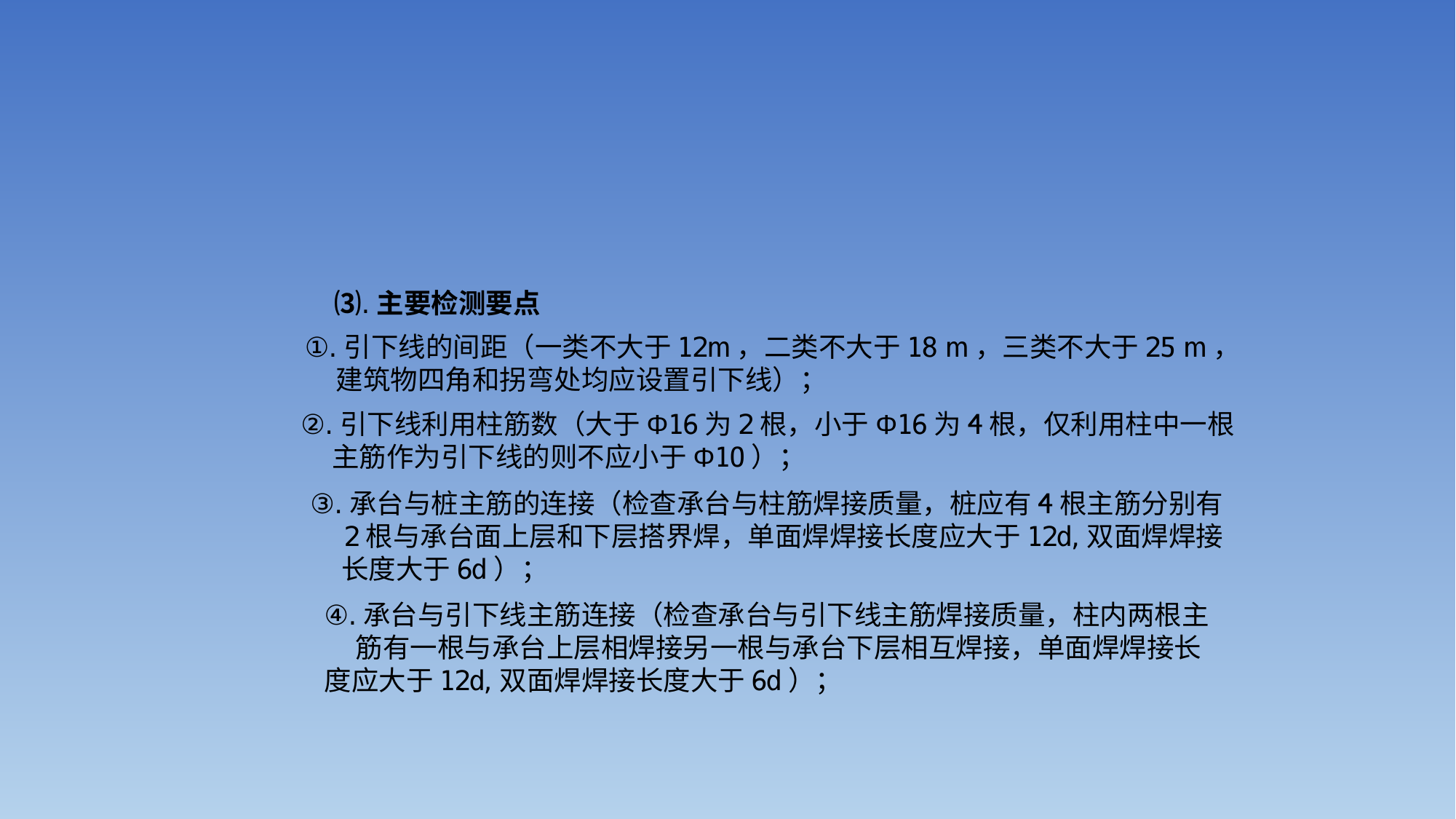

#

⑶.主要检测要点
①.引下线的间距（一类不大于12m，二类不大于18 m，三类不大于25 m，
    建筑物四角和拐弯处均应设置引下线）；
②.引下线利用柱筋数（大于Φ16为2根，小于Φ16为4根，仅利用柱中一根
    主筋作为引下线的则不应小于Φ10）；
③.承台与桩主筋的连接（检查承台与柱筋焊接质量，桩应有4根主筋分别有
    2根与承台面上层和下层搭界焊，单面焊焊接长度应大于12d,双面焊焊接
    长度大于6d）；
④.承台与引下线主筋连接（检查承台与引下线主筋焊接质量，柱内两根主
    筋有一根与承台上层相焊接另一根与承台下层相互焊接，单面焊焊接长
度应大于12d,双面焊焊接长度大于6d）；